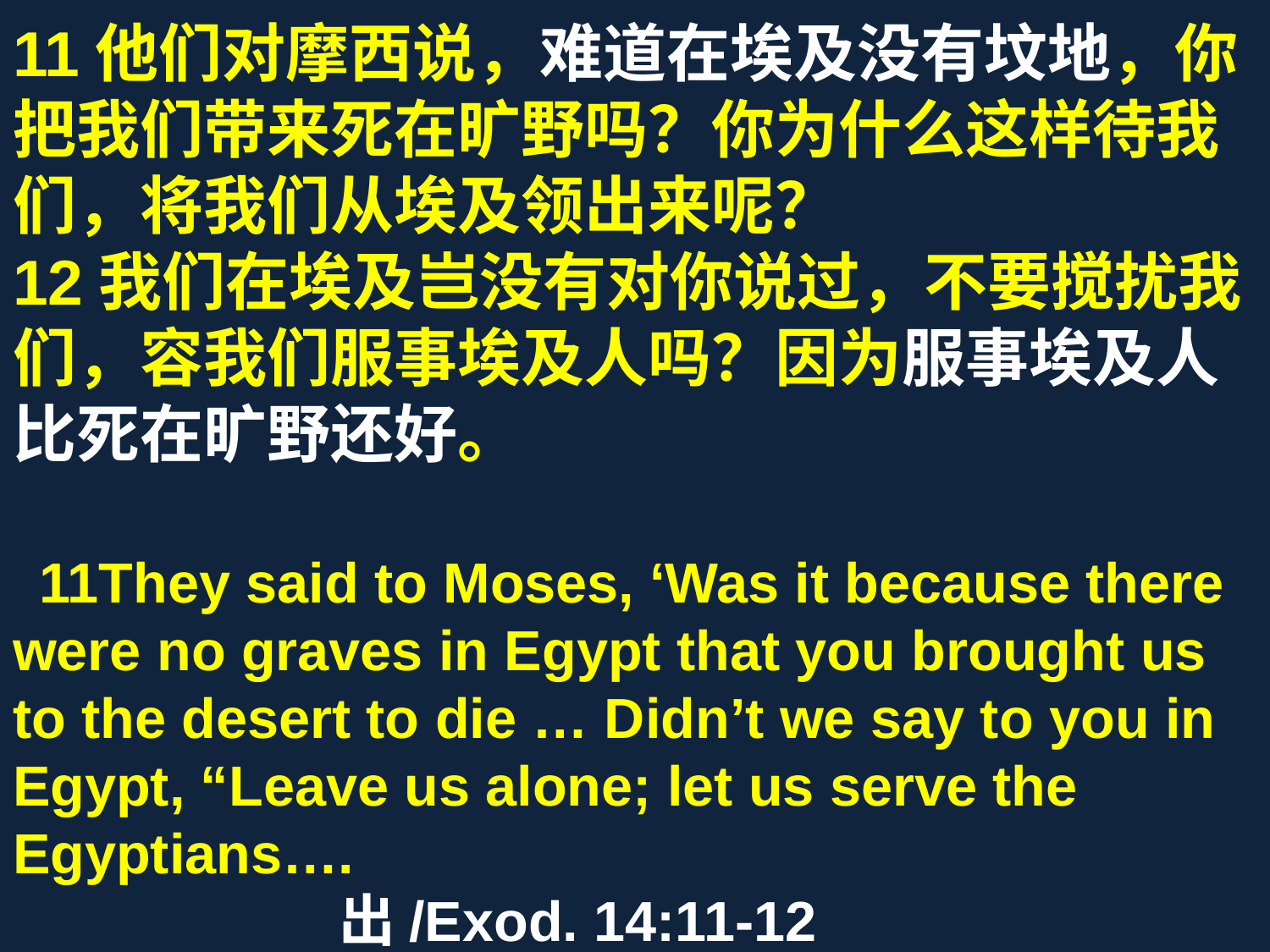

# 11他们对摩西说，难道在埃及没有坟地，你把我们带来死在旷野吗？你为什么这样待我们，将我们从埃及领出来呢？ 12我们在埃及岂没有对你说过，不要搅扰我们，容我们服事埃及人吗？因为服事埃及人比死在旷野还好。 11They said to Moses, ‘Was it because there were no graves in Egypt that you brought us to the desert to die … Didn’t we say to you in Egypt, “Leave us alone; let us serve the Egyptians…. 出/Exod. 14:11-12